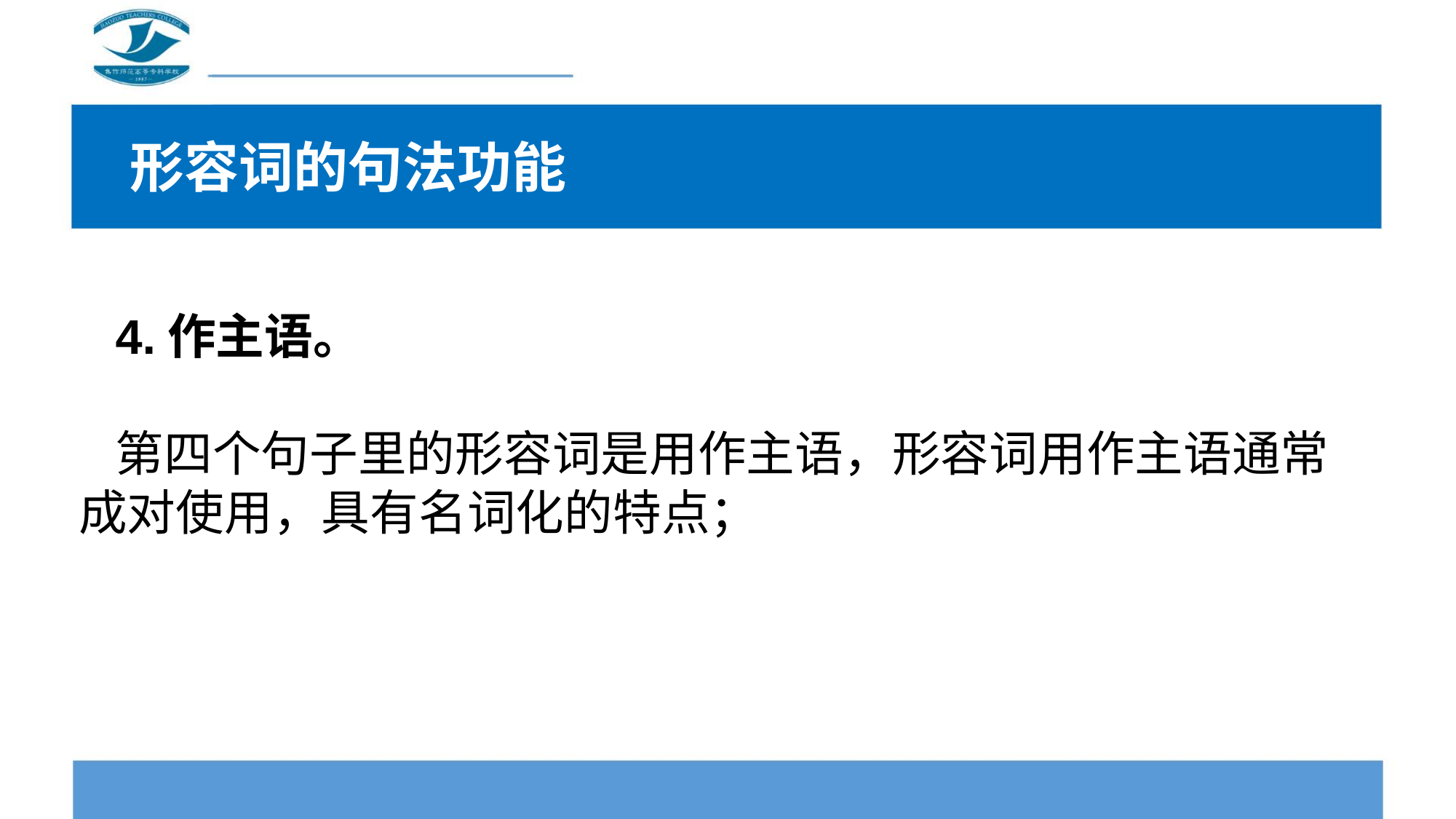

形容词的句法功能
4.作主语。
第四个句子里的形容词是用作主语，形容词用作主语通常
成对使用，具有名词化的特点；